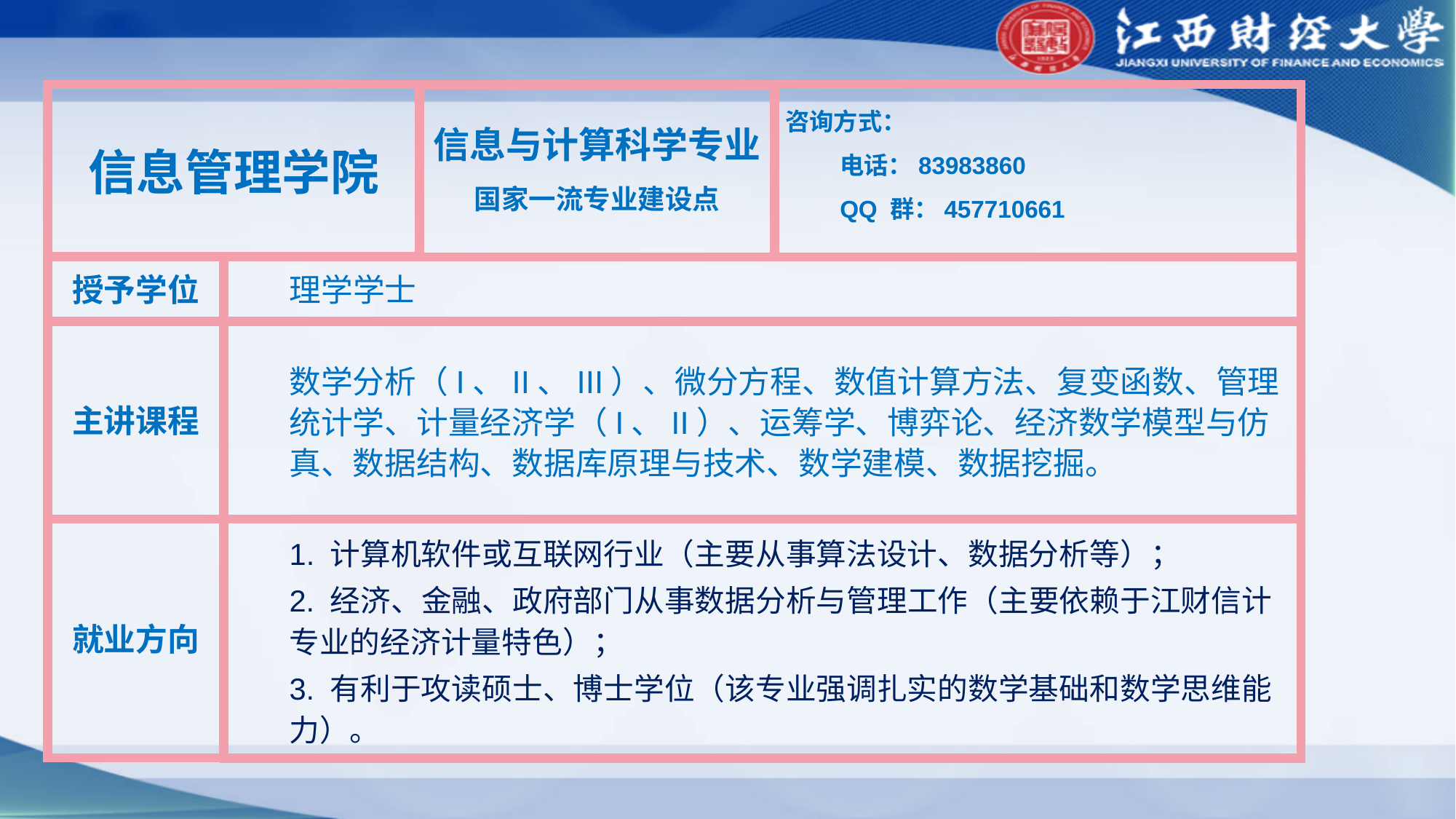

信息管理学院

咨询方式：
电话：83983860
QQ 群：457710661
信息与计算科学专业
国家一流专业建设点
授予学位
理学学士
主讲课程
数学分析（I、II、III）、微分方程、数值计算方法、复变函数、管理统计学、计量经济学（I、II）、运筹学、博弈论、经济数学模型与仿真、数据结构、数据库原理与技术、数学建模、数据挖掘。
就业方向
1. 计算机软件或互联网行业（主要从事算法设计、数据分析等）；
2. 经济、金融、政府部门从事数据分析与管理工作（主要依赖于江财信计专业的经济计量特色）；
3. 有利于攻读硕士、博士学位（该专业强调扎实的数学基础和数学思维能力）。